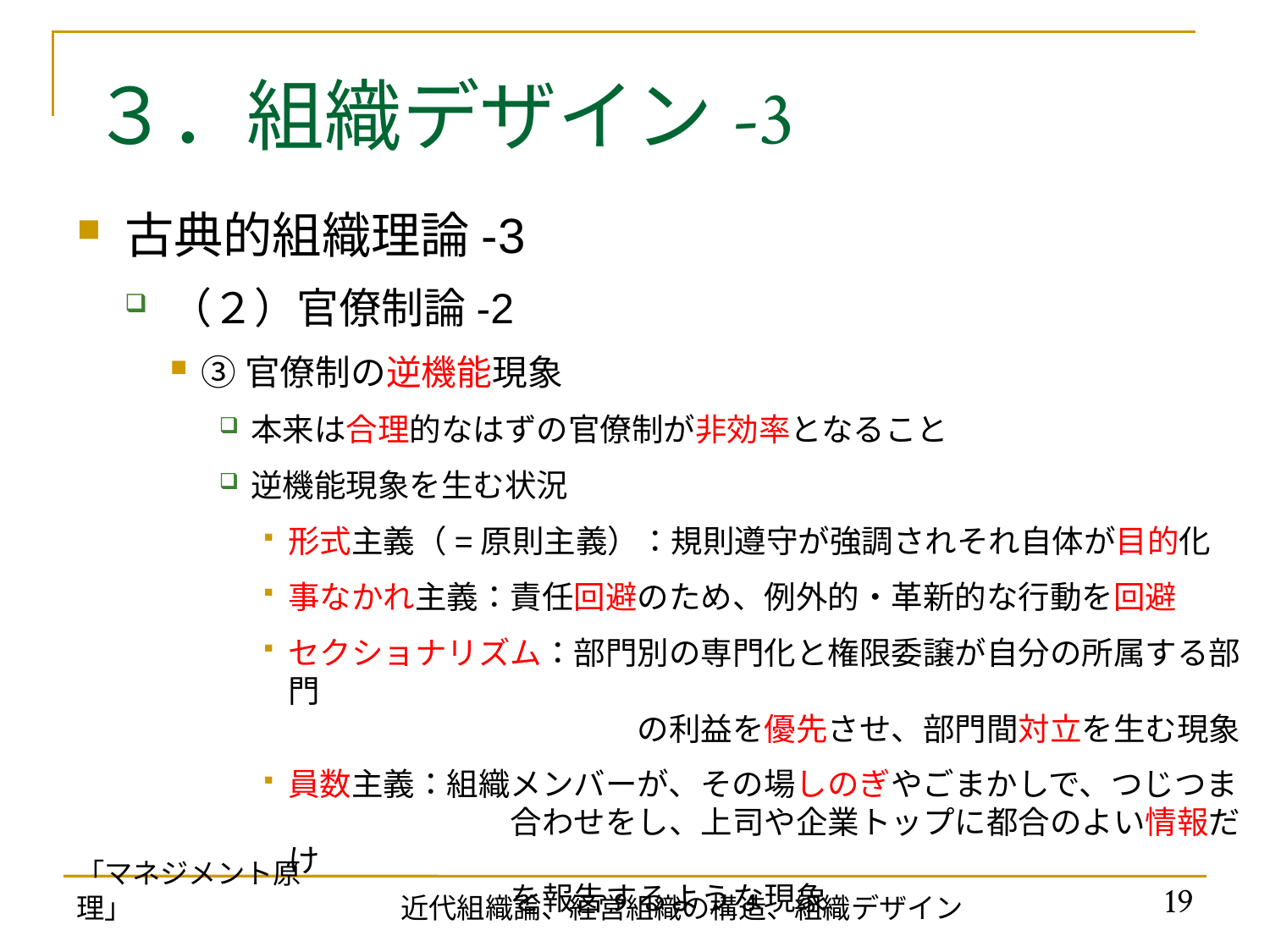

# ３．組織デザイン-3
古典的組織理論-3
（２）官僚制論-2
③官僚制の逆機能現象
本来は合理的なはずの官僚制が非効率となること
逆機能現象を生む状況
形式主義（=原則主義）：規則遵守が強調されそれ自体が目的化
事なかれ主義：責任回避のため、例外的・革新的な行動を回避
セクショナリズム：部門別の専門化と権限委譲が自分の所属する部門
　　　　　　　　　　　の利益を優先させ、部門間対立を生む現象
員数主義：組織メンバーが、その場しのぎやごまかしで、つじつま
　　　　　　　合わせをし、上司や企業トップに都合のよい情報だけ
　　　　　　　を報告するような現象
「マネジメント原理」
19
近代組織論、経営組織の構造、組織デザイン